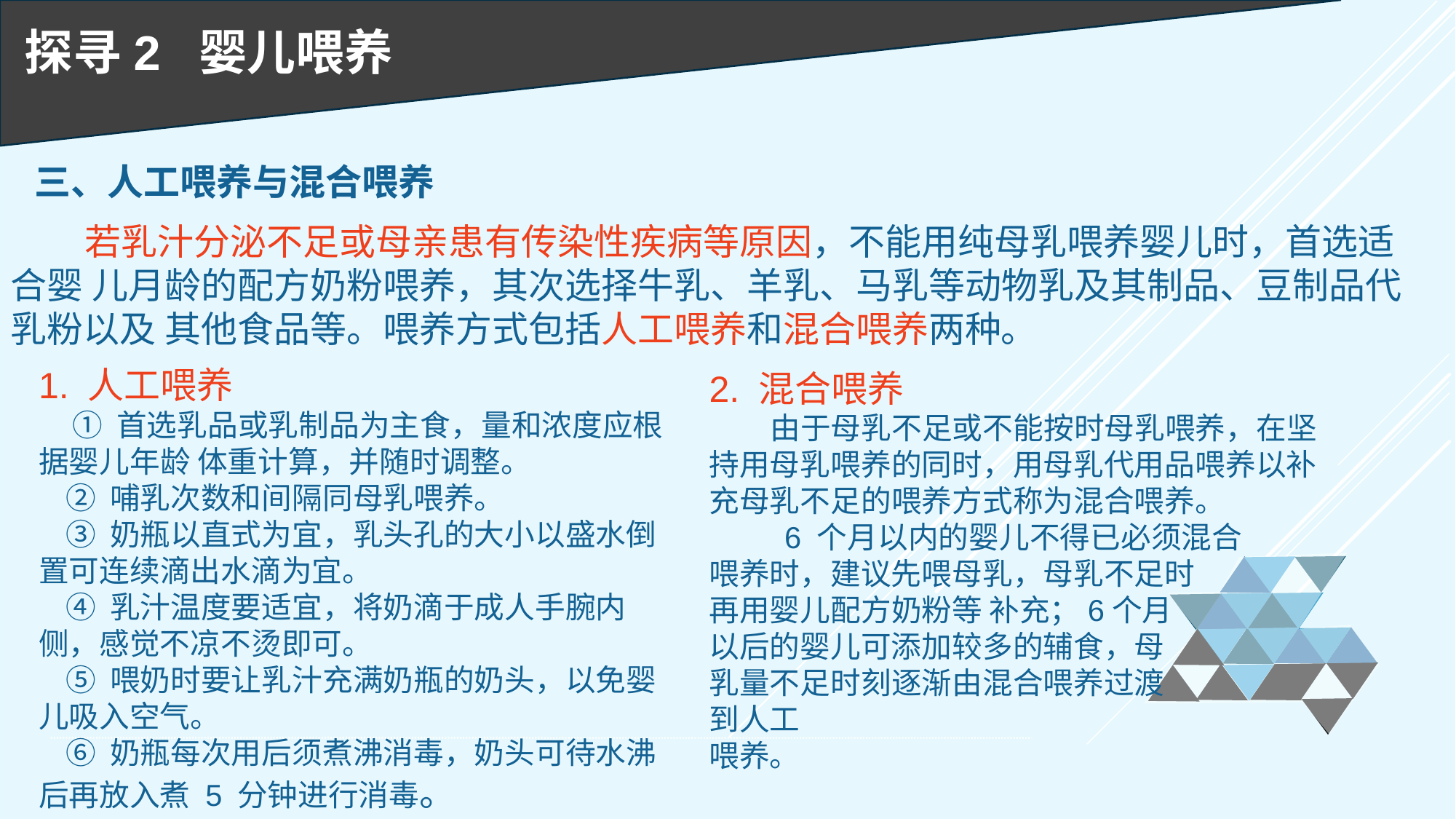

探寻2  婴儿喂养
三、人工喂养与混合喂养

        若乳汁分泌不足或母亲患有传染性疾病等原因，不能用纯母乳喂养婴儿时，首选适合婴 儿月龄的配方奶粉喂养，其次选择牛乳、羊乳、马乳等动物乳及其制品、豆制品代乳粉以及 其他食品等。喂养方式包括人工喂养和混合喂养两种。
1. 人工喂养
     ① 首选乳品或乳制品为主食，量和浓度应根据婴儿年龄 体重计算，并随时调整。
    ② 哺乳次数和间隔同母乳喂养。
    ③ 奶瓶以直式为宜，乳头孔的大小以盛水倒置可连续滴出水滴为宜。
    ④ 乳汁温度要适宜，将奶滴于成人手腕内侧，感觉不凉不烫即可。
    ⑤ 喂奶时要让乳汁充满奶瓶的奶头，以免婴儿吸入空气。
    ⑥ 奶瓶每次用后须煮沸消毒，奶头可待水沸后再放入煮 5 分钟进行消毒。
2. 混合喂养
        由于母乳不足或不能按时母乳喂养，在坚持用母乳喂养的同时，用母乳代用品喂养以补 充母乳不足的喂养方式称为混合喂养。
         6 个月以内的婴儿不得已必须混合
喂养时，建议先喂母乳，母乳不足时
再用婴儿配方奶粉等 补充；6个月
以后的婴儿可添加较多的辅食，母
乳量不足时刻逐渐由混合喂养过渡
到人工
喂养。